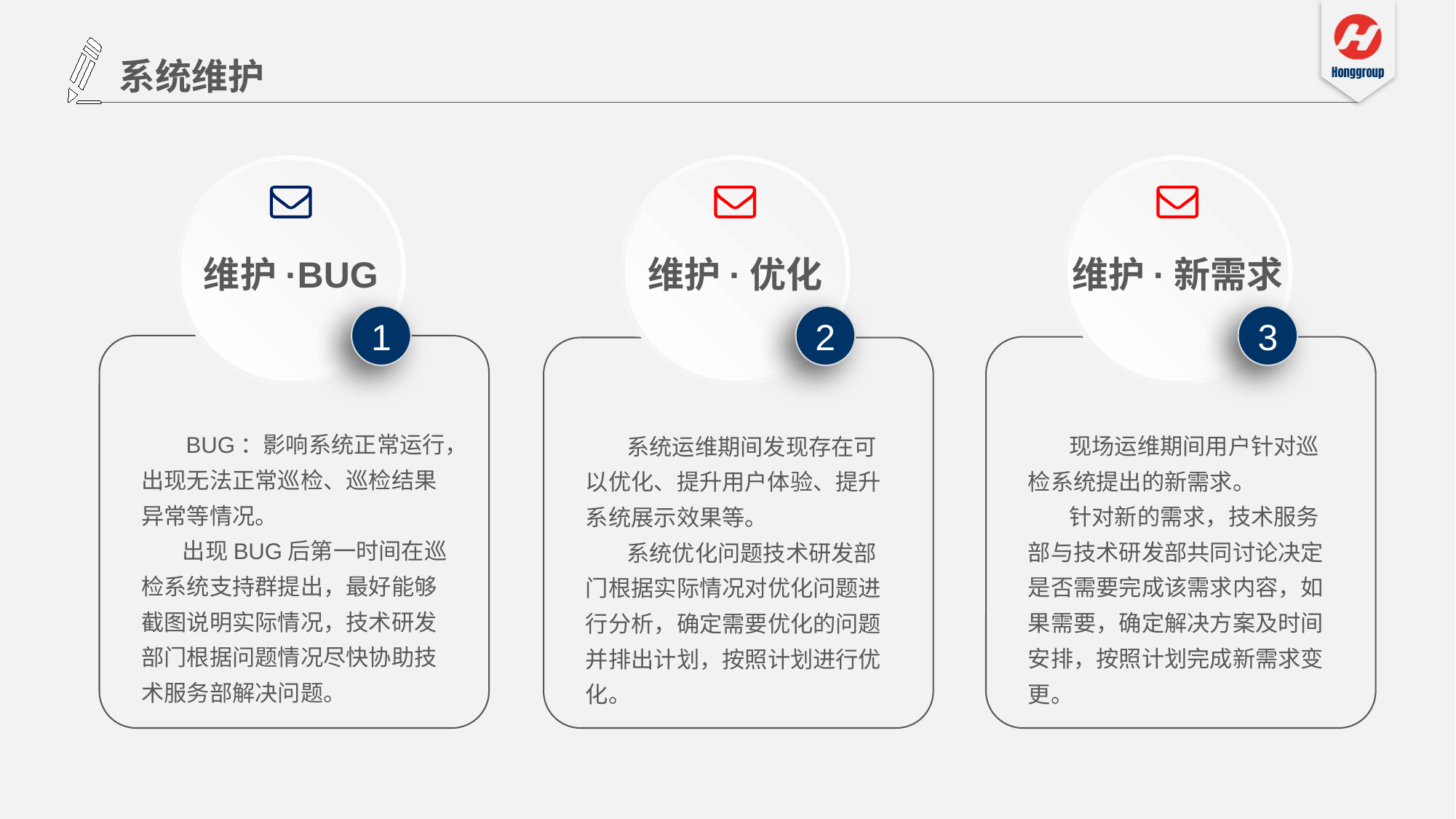

系统维护

维护·BUG
维护·优化
维护·新需求
1
2
3

       BUG：影响系统正常运行，出现无法正常巡检、巡检结果异常等情况。
       出现BUG后第一时间在巡检系统支持群提出，最好能够截图说明实际情况，技术研发部门根据问题情况尽快协助技术服务部解决问题。
       现场运维期间用户针对巡检系统提出的新需求。
       针对新的需求，技术服务部与技术研发部共同讨论决定是否需要完成该需求内容，如果需要，确定解决方案及时间安排，按照计划完成新需求变更。
       系统运维期间发现存在可以优化、提升用户体验、提升系统展示效果等。
       系统优化问题技术研发部门根据实际情况对优化问题进行分析，确定需要优化的问题并排出计划，按照计划进行优化。